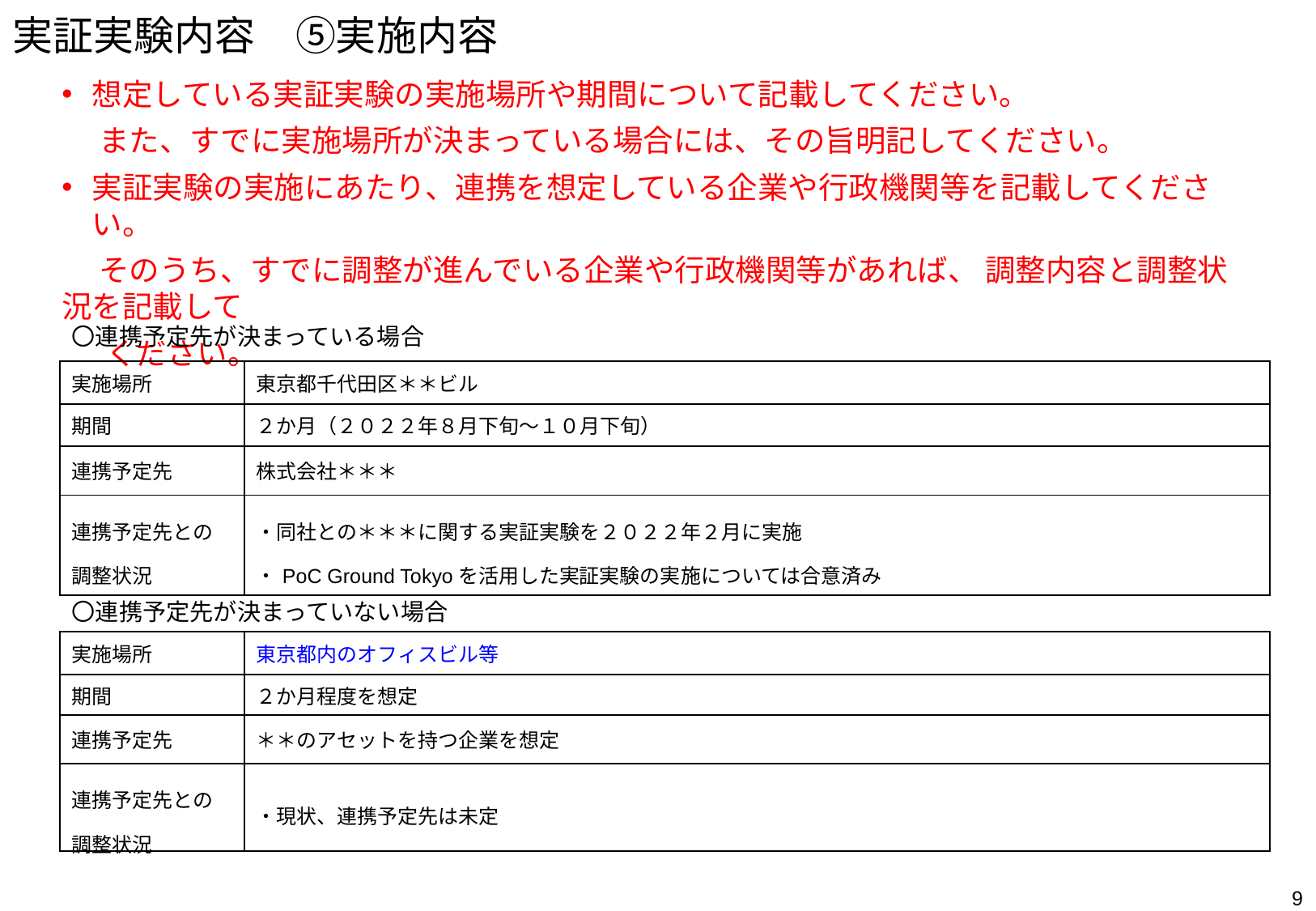

# 実証実験内容　⑤実施内容
想定している実証実験の実施場所や期間について記載してください。
　 また、すでに実施場所が決まっている場合には、その旨明記してください。
実証実験の実施にあたり、連携を想定している企業や行政機関等を記載してください。
　 そのうち、すでに調整が進んでいる企業や行政機関等があれば、 調整内容と調整状況を記載して
 　ください。

〇連携予定先が決まっている場合
| 実施場所 | 東京都千代田区＊＊ビル |
| --- | --- |
| 期間 | ２か月（２０２２年８月下旬～１０月下旬） |
| 連携予定先 | 株式会社＊＊＊ |
| 連携予定先との 調整状況 | ・同社との＊＊＊に関する実証実験を２０２２年２月に実施 ・PoC Ground Tokyoを活用した実証実験の実施については合意済み |
〇連携予定先が決まっていない場合
| 実施場所 | 東京都内のオフィスビル等 |
| --- | --- |
| 期間 | ２か月程度を想定 |
| 連携予定先 | ＊＊のアセットを持つ企業を想定 |
| 連携予定先との 調整状況 | ・現状、連携予定先は未定 |
9